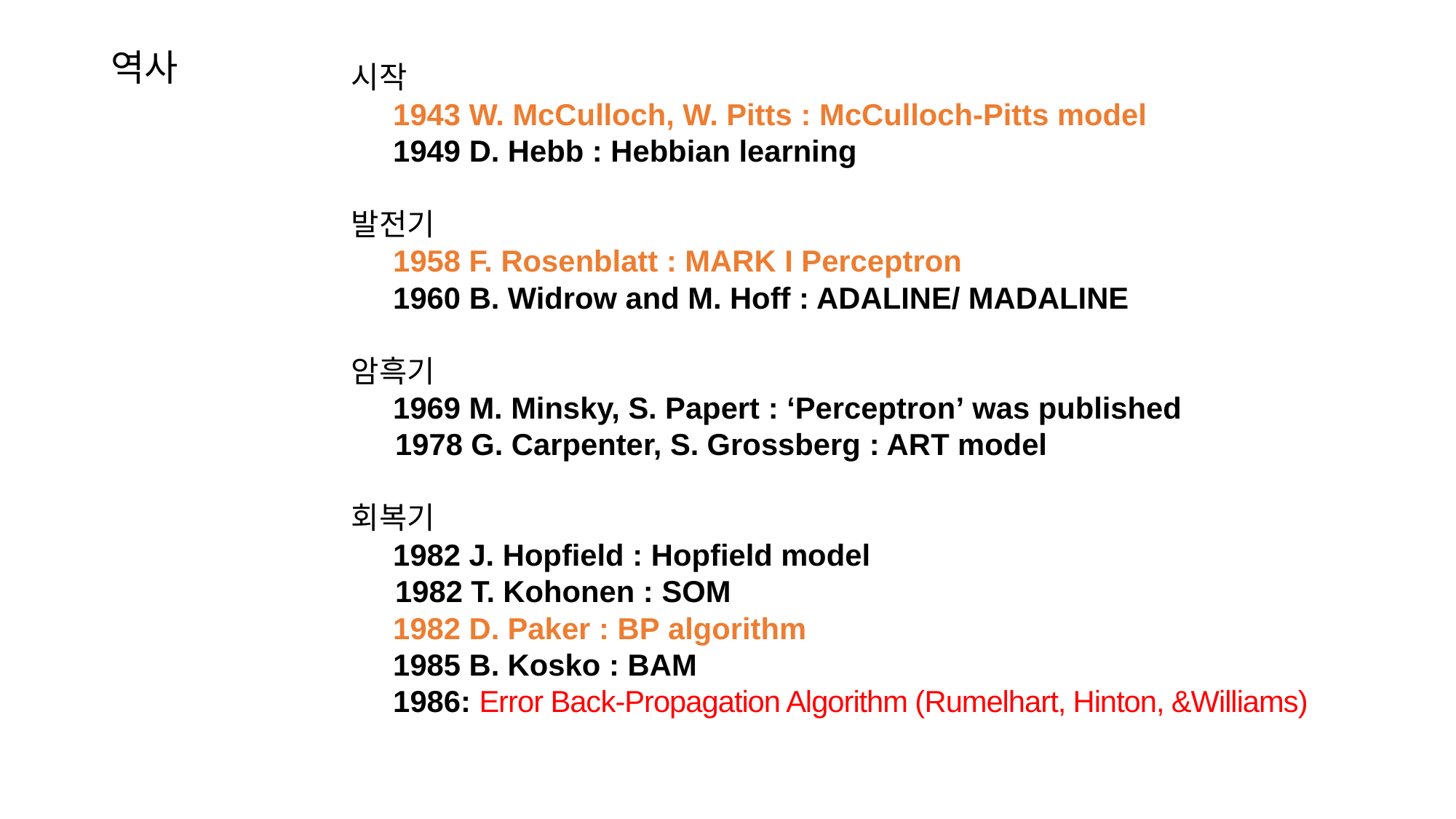

# 역사
시작
     1943 W. McCulloch, W. Pitts : McCulloch-Pitts model
     1949 D. Hebb : Hebbian learning

발전기
     1958 F. Rosenblatt : MARK I Perceptron
     1960 B. Widrow and M. Hoff : ADALINE/ MADALINE

암흑기
     1969 M. Minsky, S. Papert : ‘Perceptron’ was published
 	  1978 G. Carpenter, S. Grossberg : ART model

회복기
     1982 J. Hopfield : Hopfield model
	  1982 T. Kohonen : SOM
     1982 D. Paker : BP algorithm
     1985 B. Kosko : BAM
     1986: Error Back-Propagation Algorithm (Rumelhart, Hinton, &Williams)